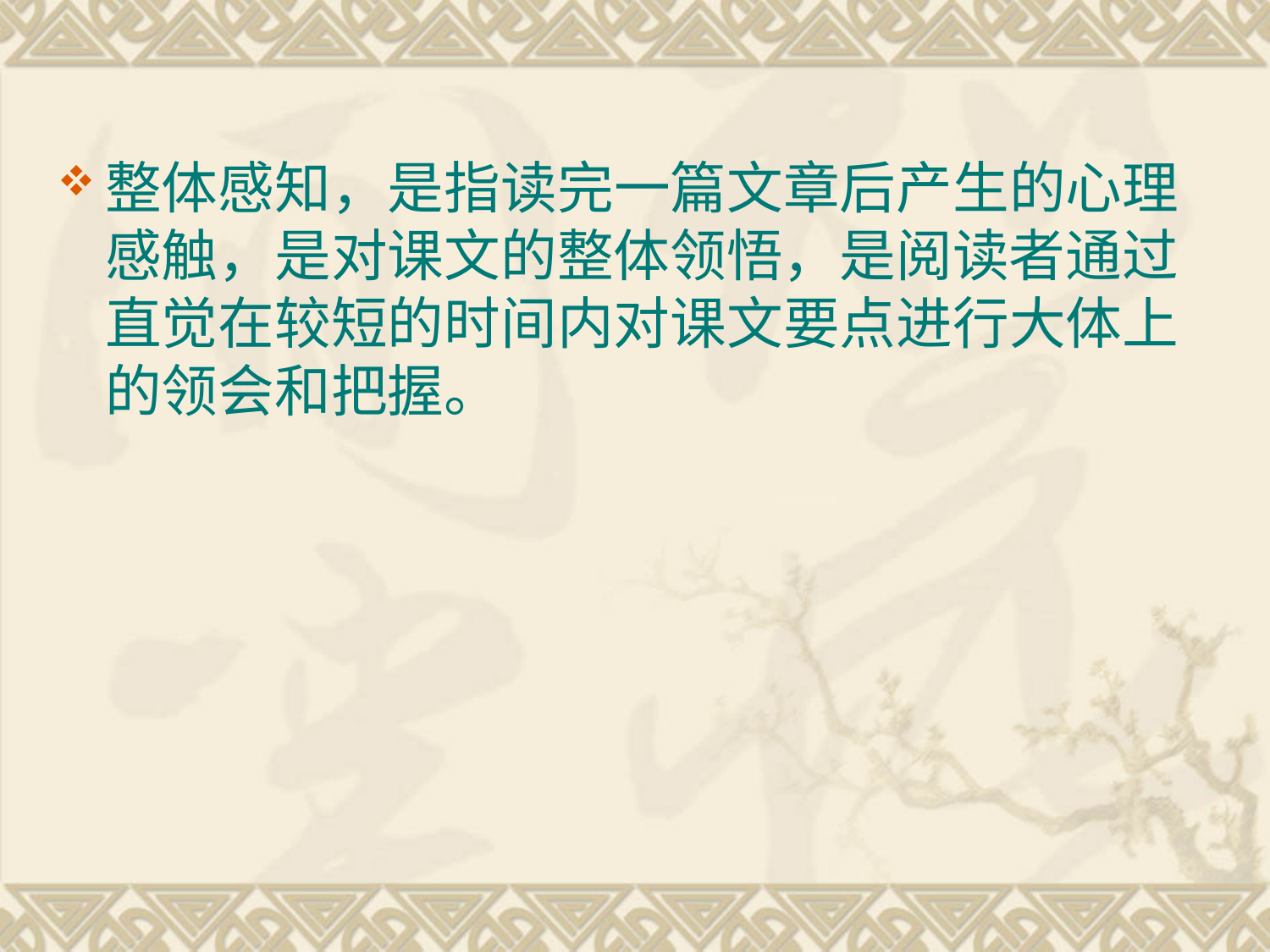

整体感知，是指读完一篇文章后产生的心理感触，是对课文的整体领悟，是阅读者通过直觉在较短的时间内对课文要点进行大体上的领会和把握。